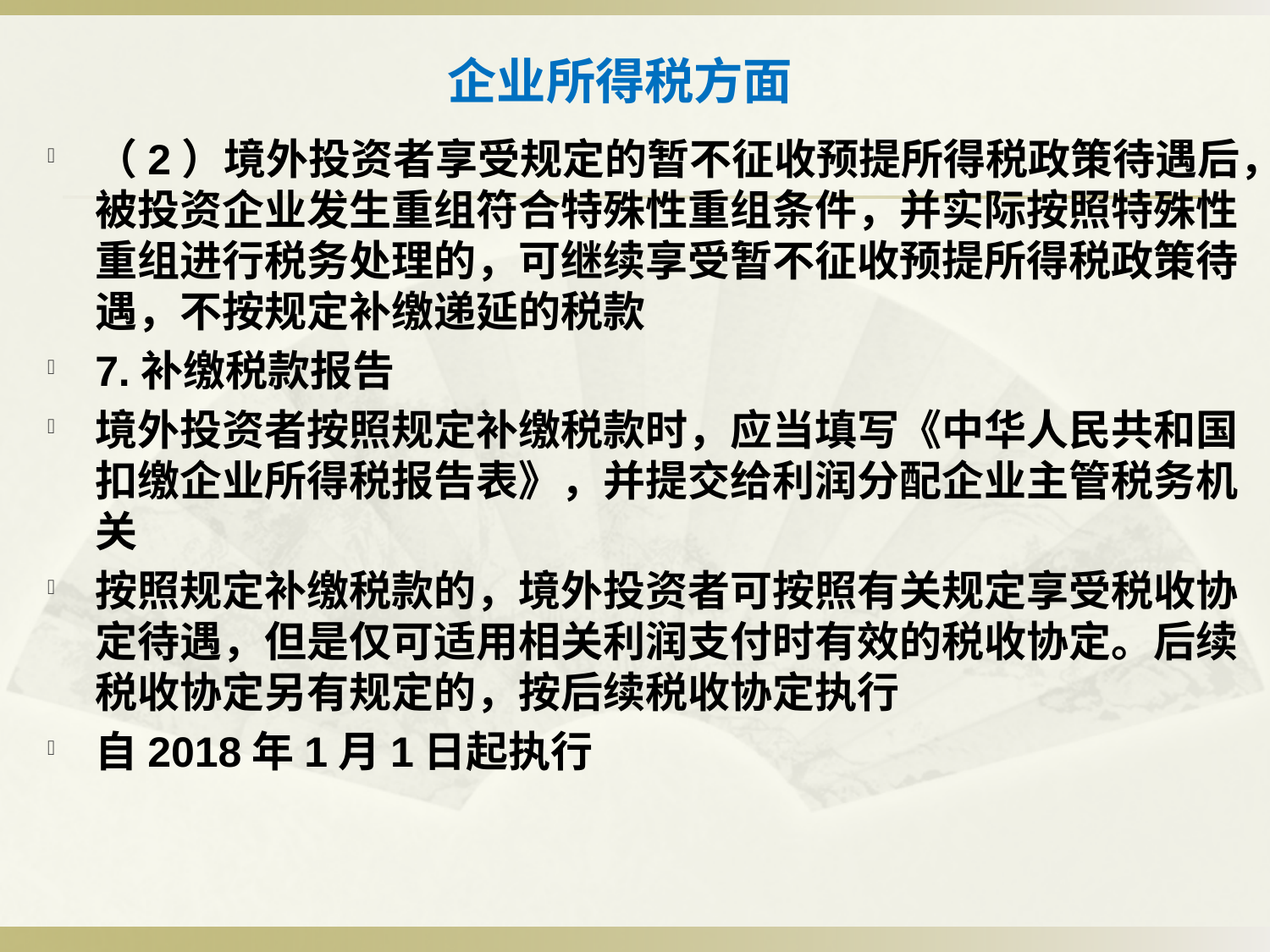

# 企业所得税方面
（2）境外投资者享受规定的暂不征收预提所得税政策待遇后，被投资企业发生重组符合特殊性重组条件，并实际按照特殊性重组进行税务处理的，可继续享受暂不征收预提所得税政策待遇，不按规定补缴递延的税款
7.补缴税款报告
境外投资者按照规定补缴税款时，应当填写《中华人民共和国扣缴企业所得税报告表》，并提交给利润分配企业主管税务机关
按照规定补缴税款的，境外投资者可按照有关规定享受税收协定待遇，但是仅可适用相关利润支付时有效的税收协定。后续税收协定另有规定的，按后续税收协定执行
自2018年1月1日起执行